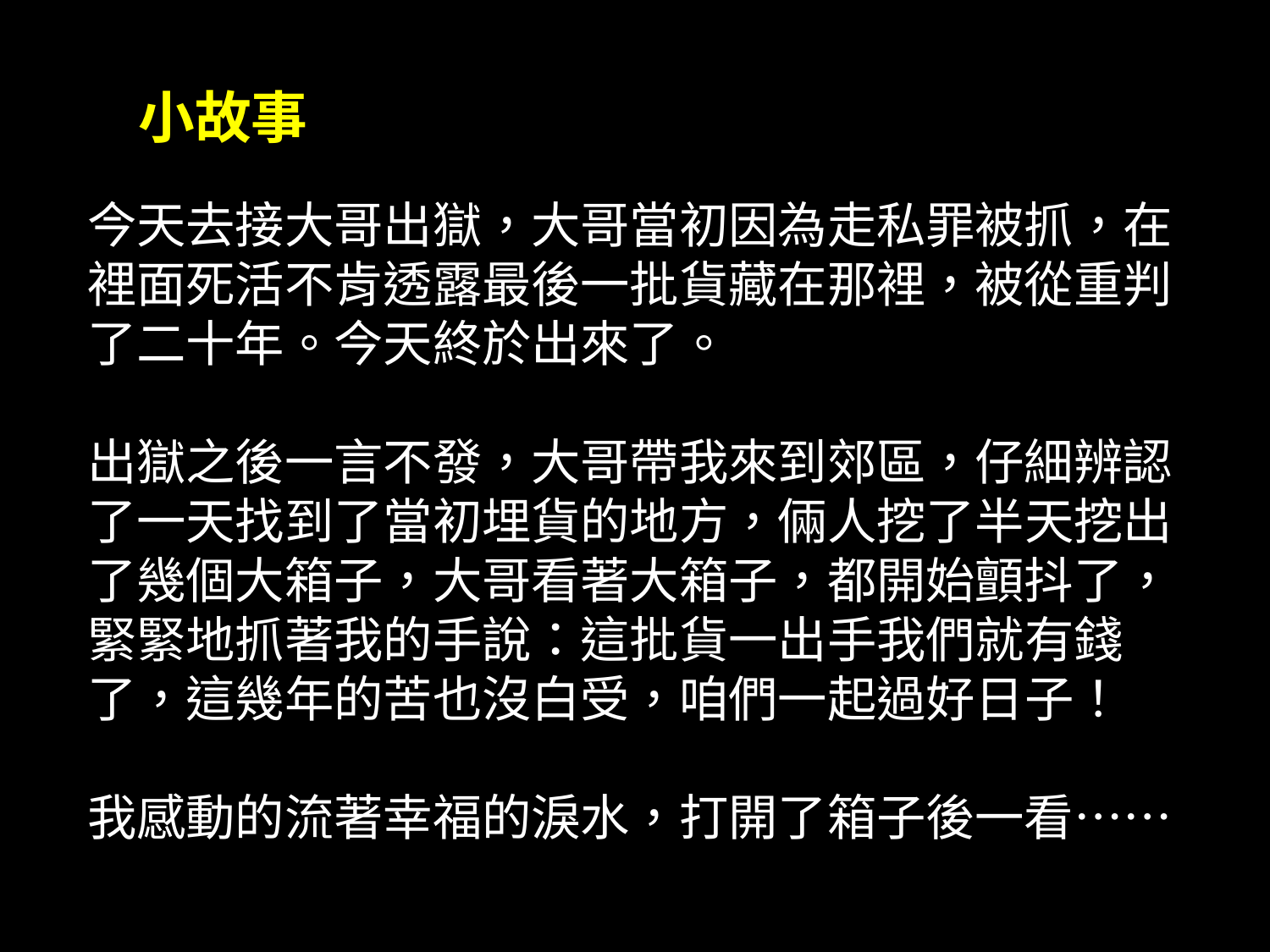

小故事
今天去接大哥出獄，大哥當初因為走私罪被抓，在裡面死活不肯透露最後一批貨藏在那裡，被從重判了二十年。今天終於出來了。

出獄之後一言不發，大哥帶我來到郊區，仔細辨認了一天找到了當初埋貨的地方，倆人挖了半天挖出了幾個大箱子，大哥看著大箱子，都開始顫抖了，緊緊地抓著我的手說：這批貨一出手我們就有錢了，這幾年的苦也沒白受，咱們一起過好日子！

我感動的流著幸福的淚水，打開了箱子後一看……